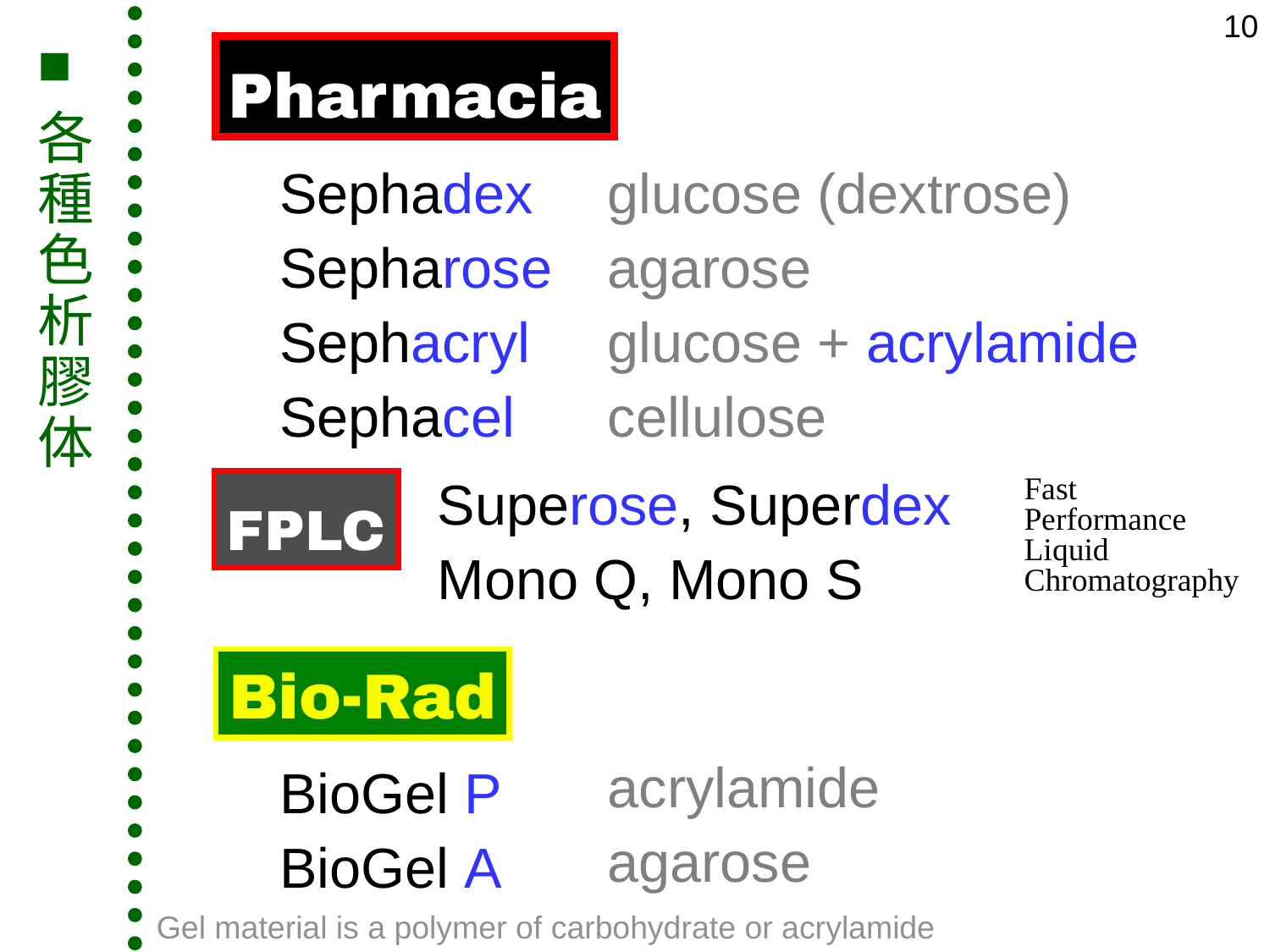

10

■
各
種
色
析
膠
体
Pharmacia
Sephadex
Sepharose
Sephacryl
Sephacel
glucose (dextrose)
agarose
glucose + acrylamide
cellulose
Superose, Superdex
Mono Q, Mono S
Fast
Performance
Liquid
Chromatography
FPLC
Bio-Rad
acrylamide
agarose
BioGel P
BioGel A
Gel material is a polymer of carbohydrate or acrylamide